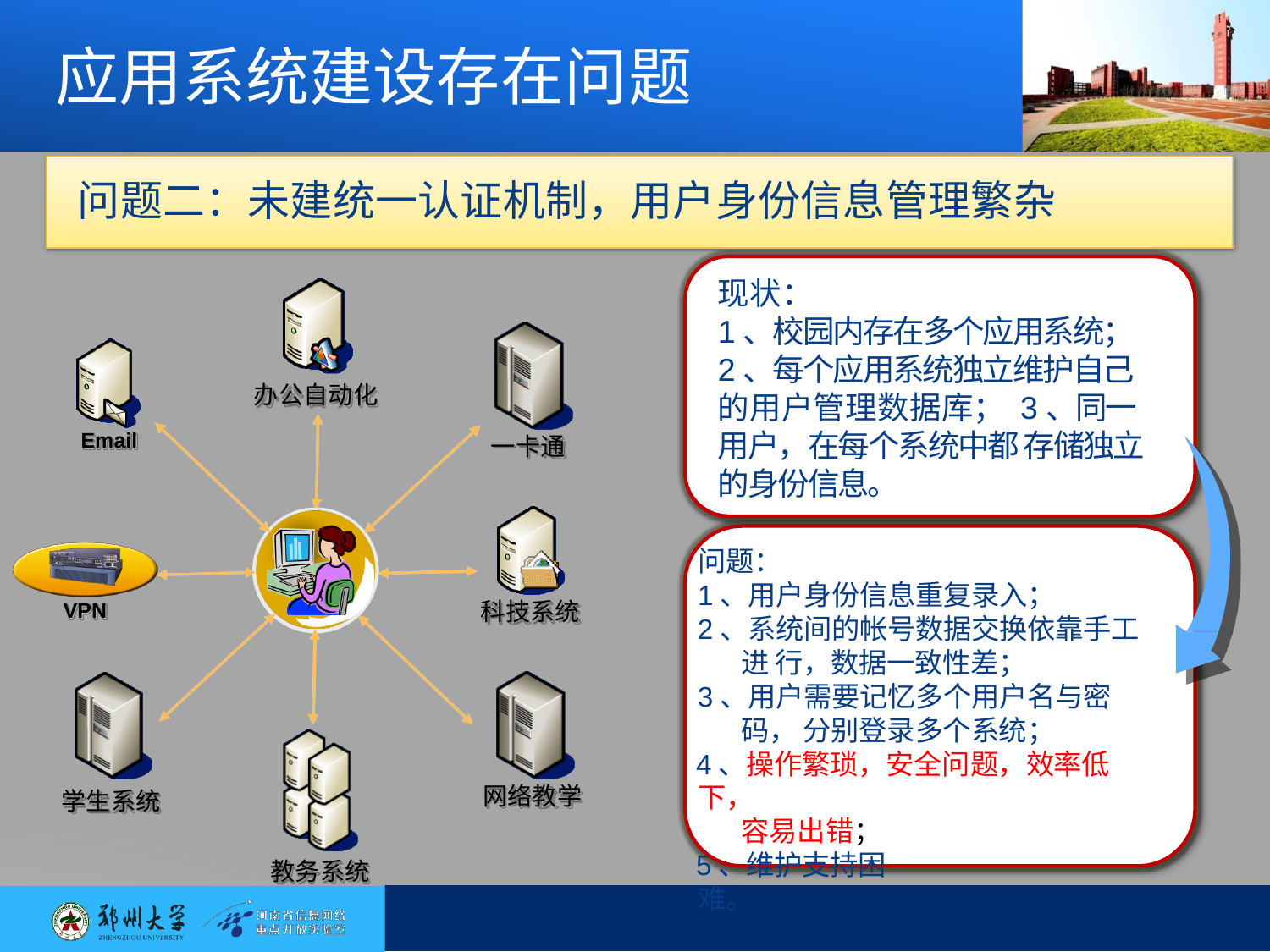

# 应用系统建设存在问题

问题二：未建统一认证机制，用户身份信息管理繁杂

现状：
1、校园内存在多个应用系统；
2、每个应用系统独立维护自己 的用户管理数据库； 3、同一用户，在每个系统中都 存储独立的身份信息。

办公自动化

Email
一卡通

问题：

1、用户身份信息重复录入；
2、系统间的帐号数据交换依靠手工进 行，数据一致性差；
3、用户需要记忆多个用户名与密码， 分别登录多个系统；
4、操作繁琐，安全问题，效率低下，
容易出错；
5、维护支持困难。

科技系统
VPN

网络教学
学生系统

教务系统